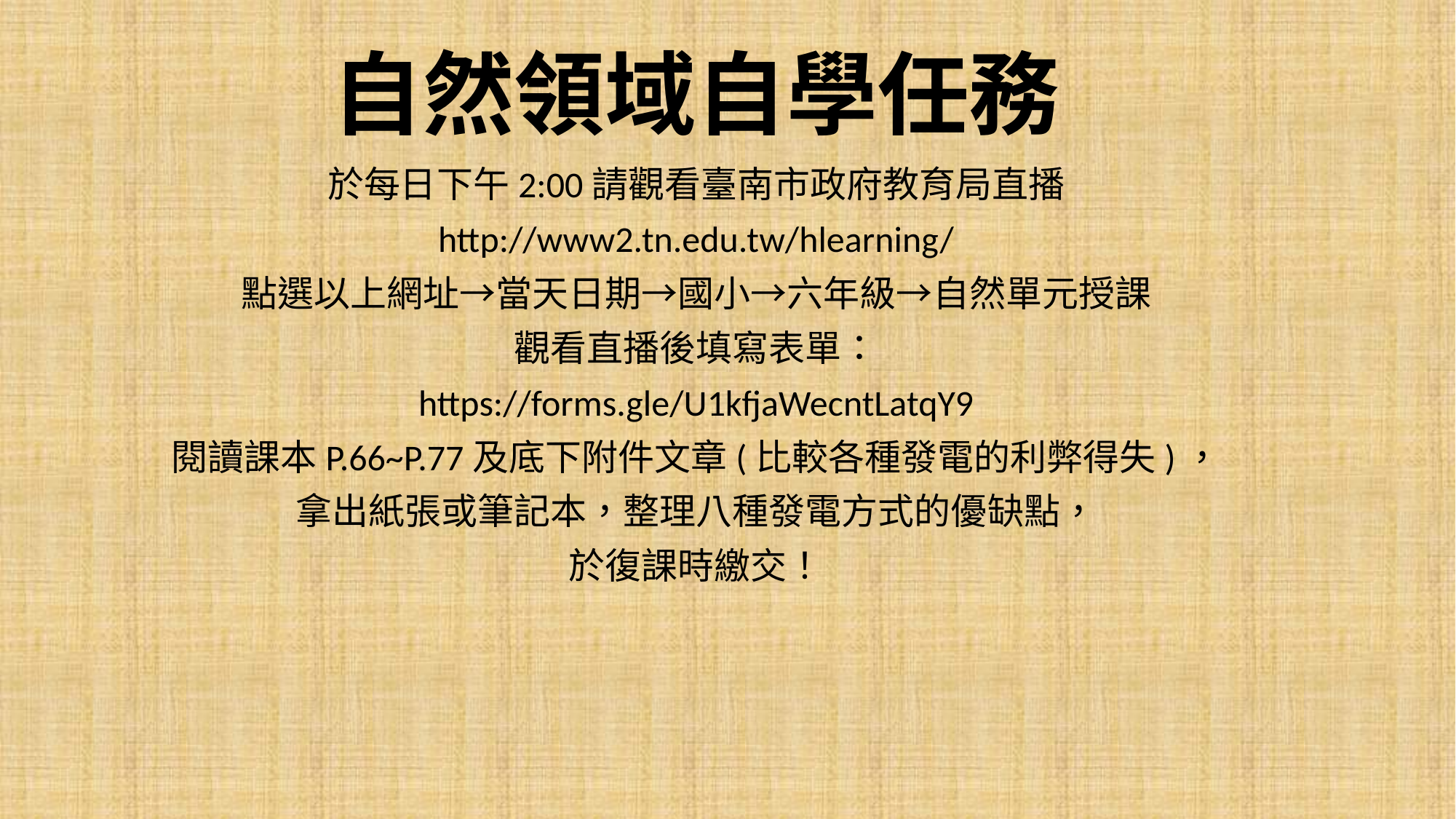

# 自然領域自學任務
於每日下午2:00請觀看臺南市政府教育局直播
http://www2.tn.edu.tw/hlearning/
點選以上網址→當天日期→國小→六年級→自然單元授課
觀看直播後填寫表單：
https://forms.gle/U1kfjaWecntLatqY9
閱讀課本P.66~P.77及底下附件文章(比較各種發電的利弊得失)，
拿出紙張或筆記本，整理八種發電方式的優缺點，
於復課時繳交！